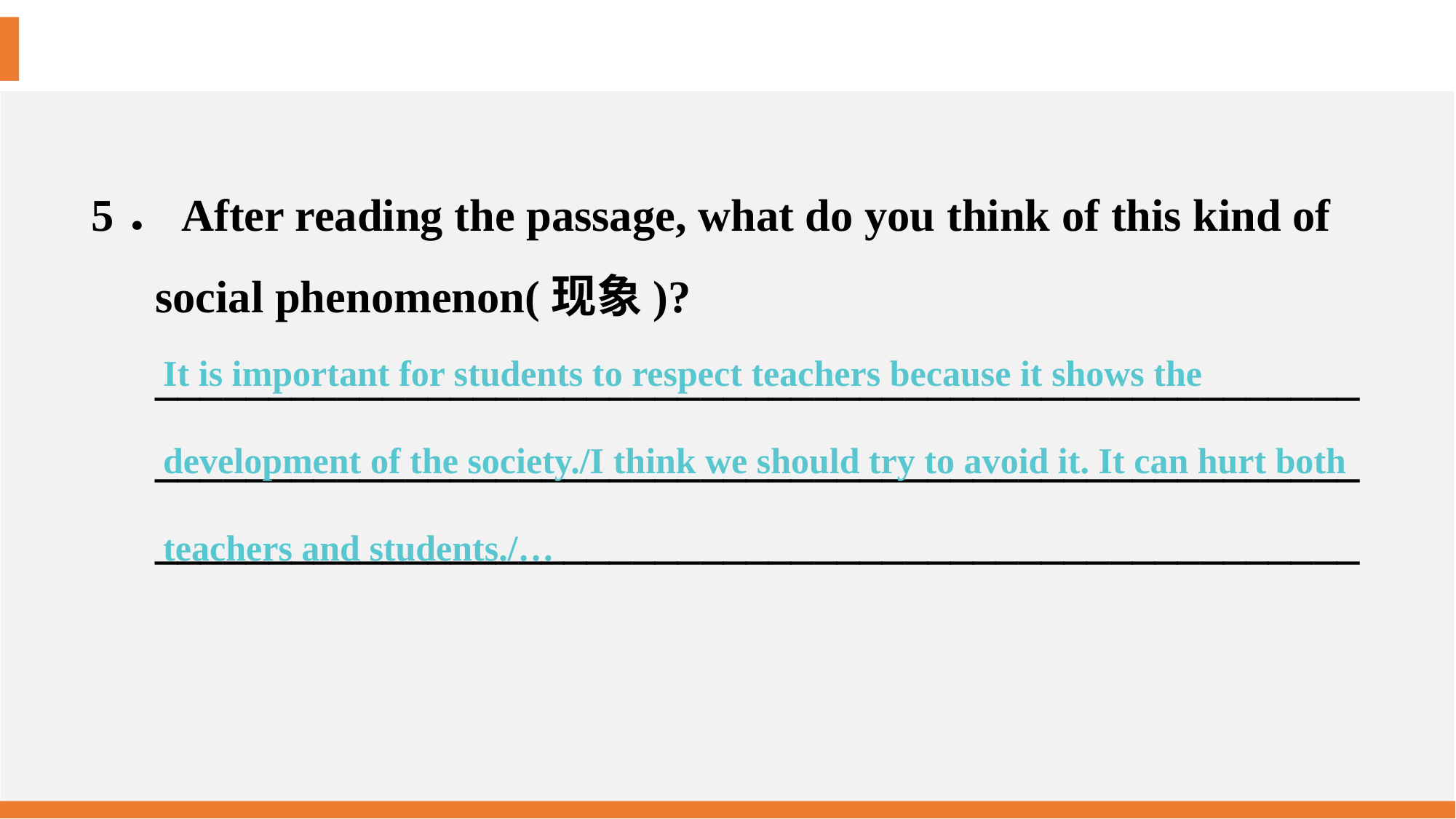

5．After reading the passage, what do you think of this kind of
social phenomenon(现象)?
_____________________________________________________
_____________________________________________________
_____________________________________________________
It is important for students to respect teachers because it shows the development of the society./I think we should try to avoid it. It can hurt both teachers and students./…